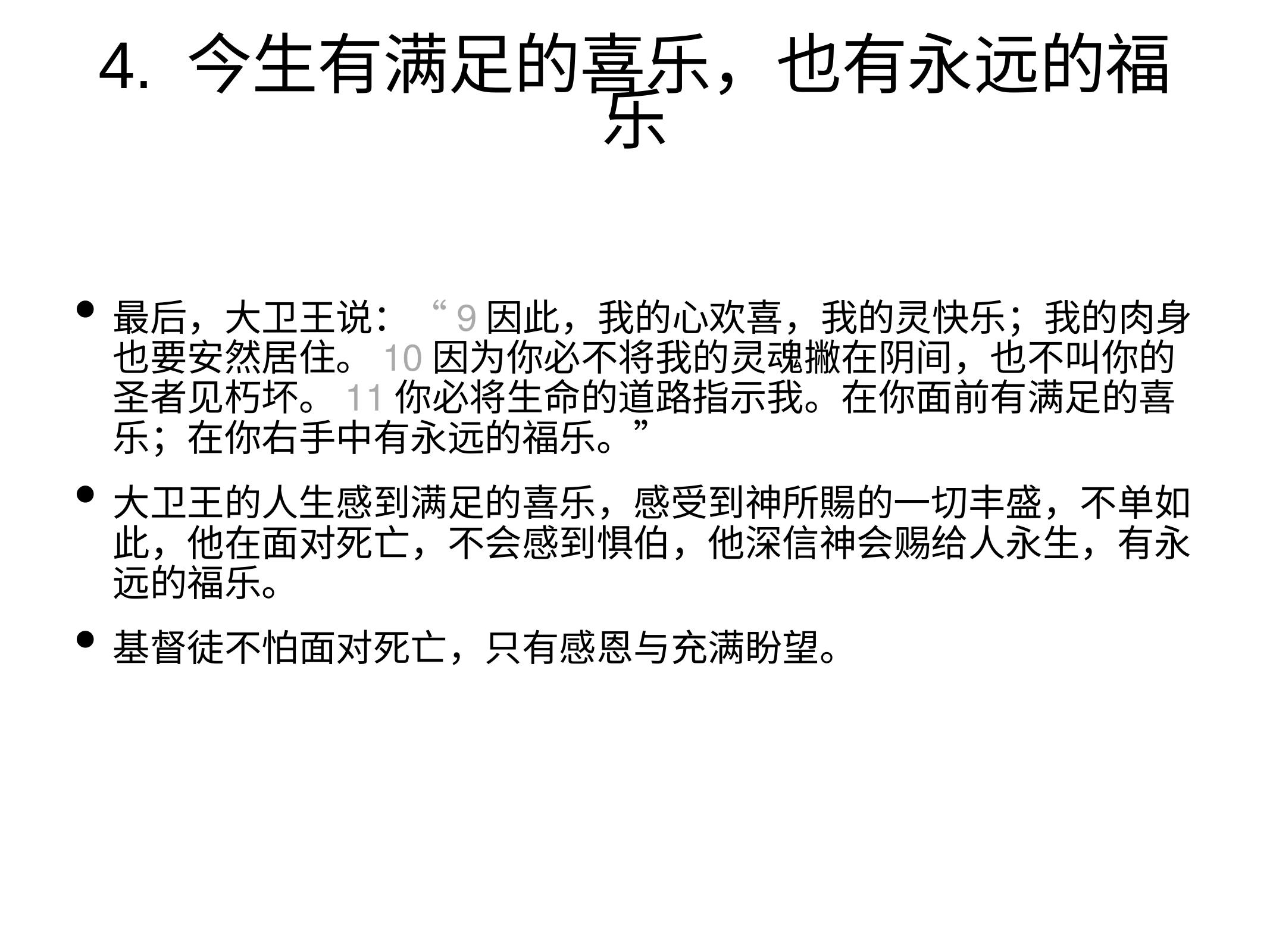

# 4. 今生有满足的喜乐，也有永远的福乐

最后，大卫王说：“9因此，我的心欢喜，我的灵快乐；我的肉身也要安然居住。10因为你必不将我的灵魂撇在阴间，也不叫你的圣者见朽坏。11你必将生命的道路指示我。在你面前有满足的喜乐；在你右手中有永远的福乐。”
大卫王的人生感到满足的喜乐，感受到神所𧶽的一切丰盛，不单如此，他在面对死亡，不会感到惧伯，他深信神会赐给人永生，有永远的福乐。
基督徒不怕面对死亡，只有感恩与充满盼望。